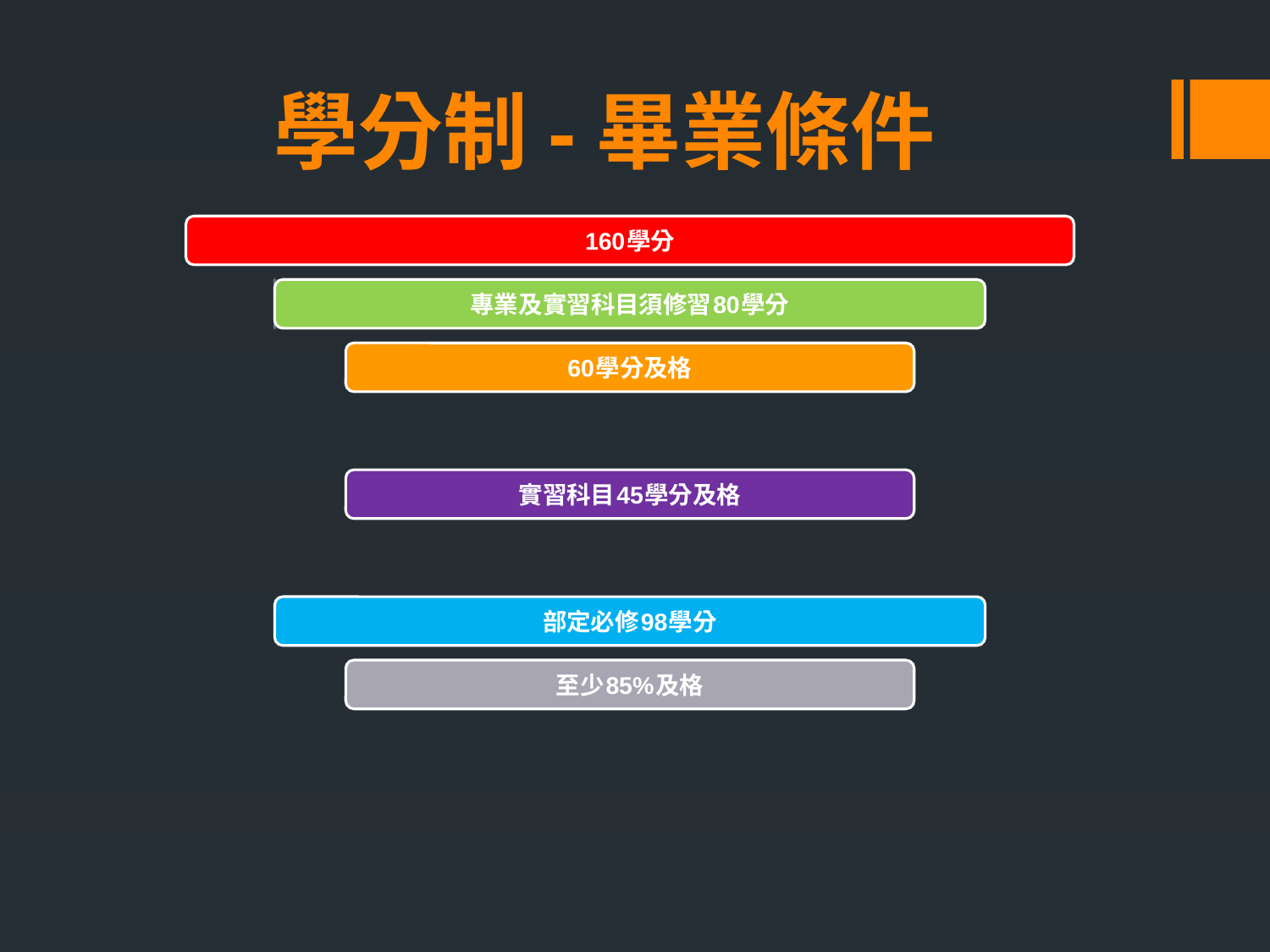

學分制-畢業條件
160學分
專業及實習科目須修習80學分
60學分及格
實習科目45學分及格
部定必修98學分
至少85%及格